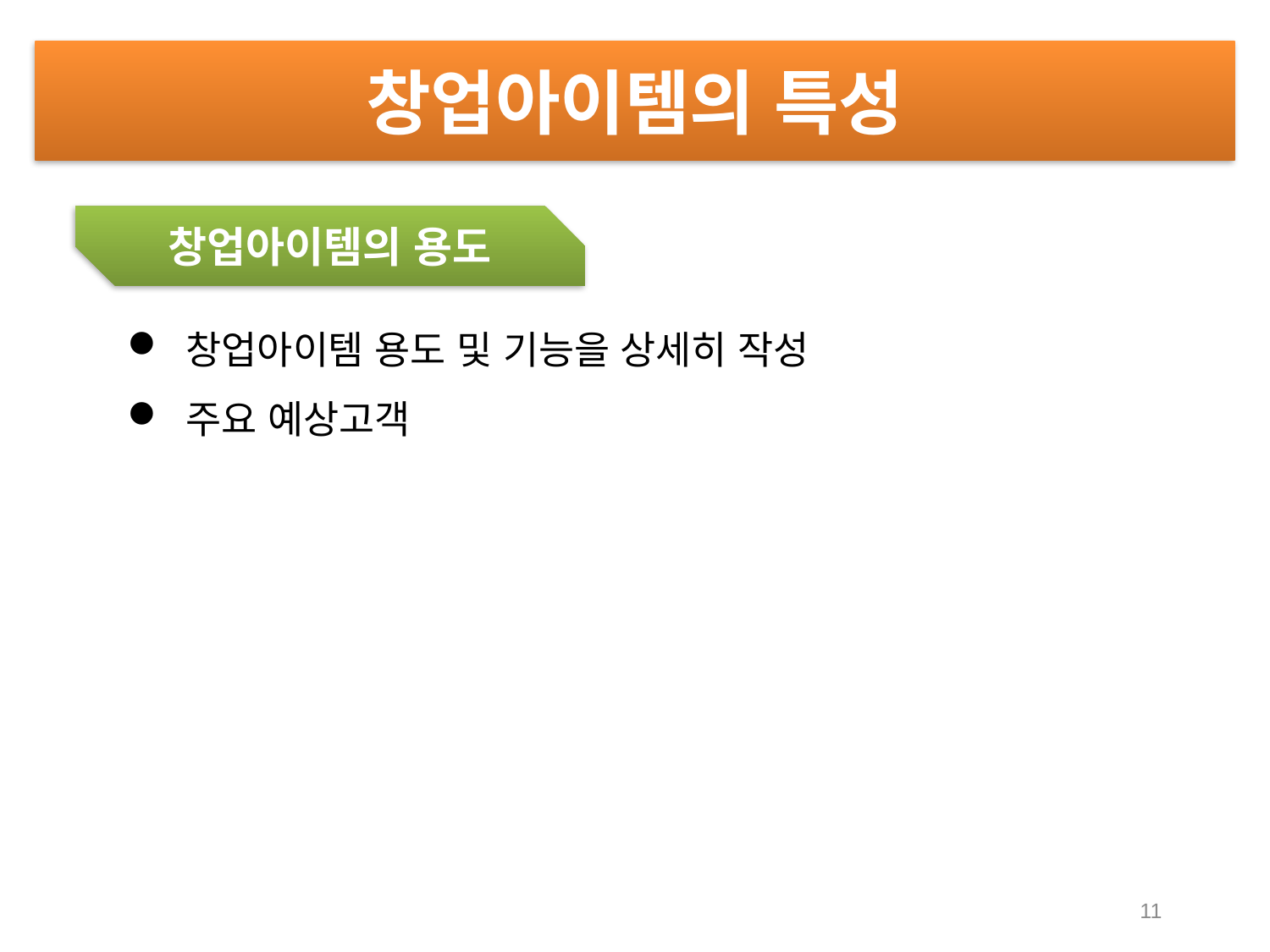

창업아이템의 특성
창업아이템의 용도
 창업아이템 용도 및 기능을 상세히 작성
 주요 예상고객
11